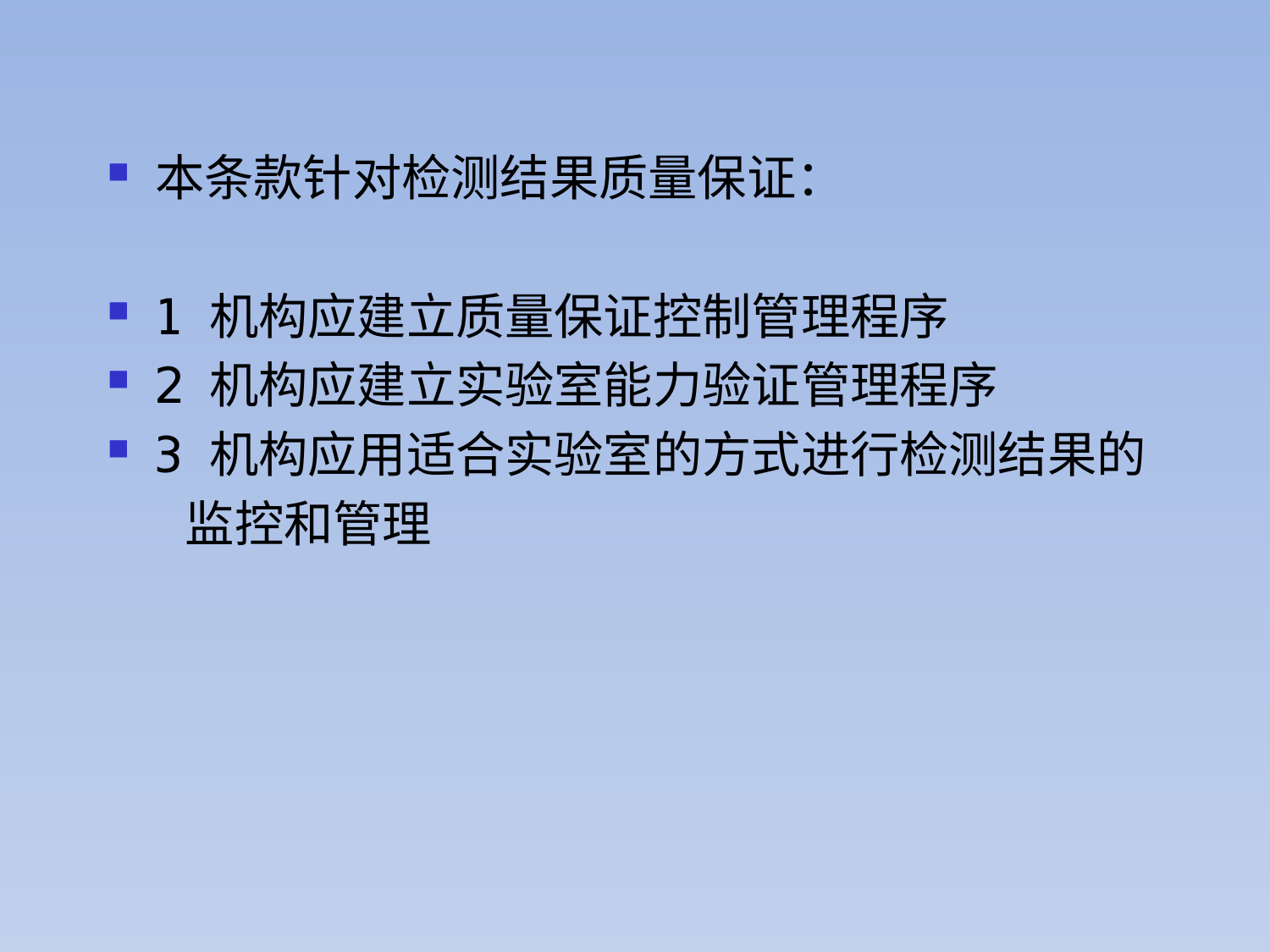

本条款针对检测结果质量保证：

1 机构应建立质量保证控制管理程序
2 机构应建立实验室能力验证管理程序
3 机构应用适合实验室的方式进行检测结果的
      监控和管理